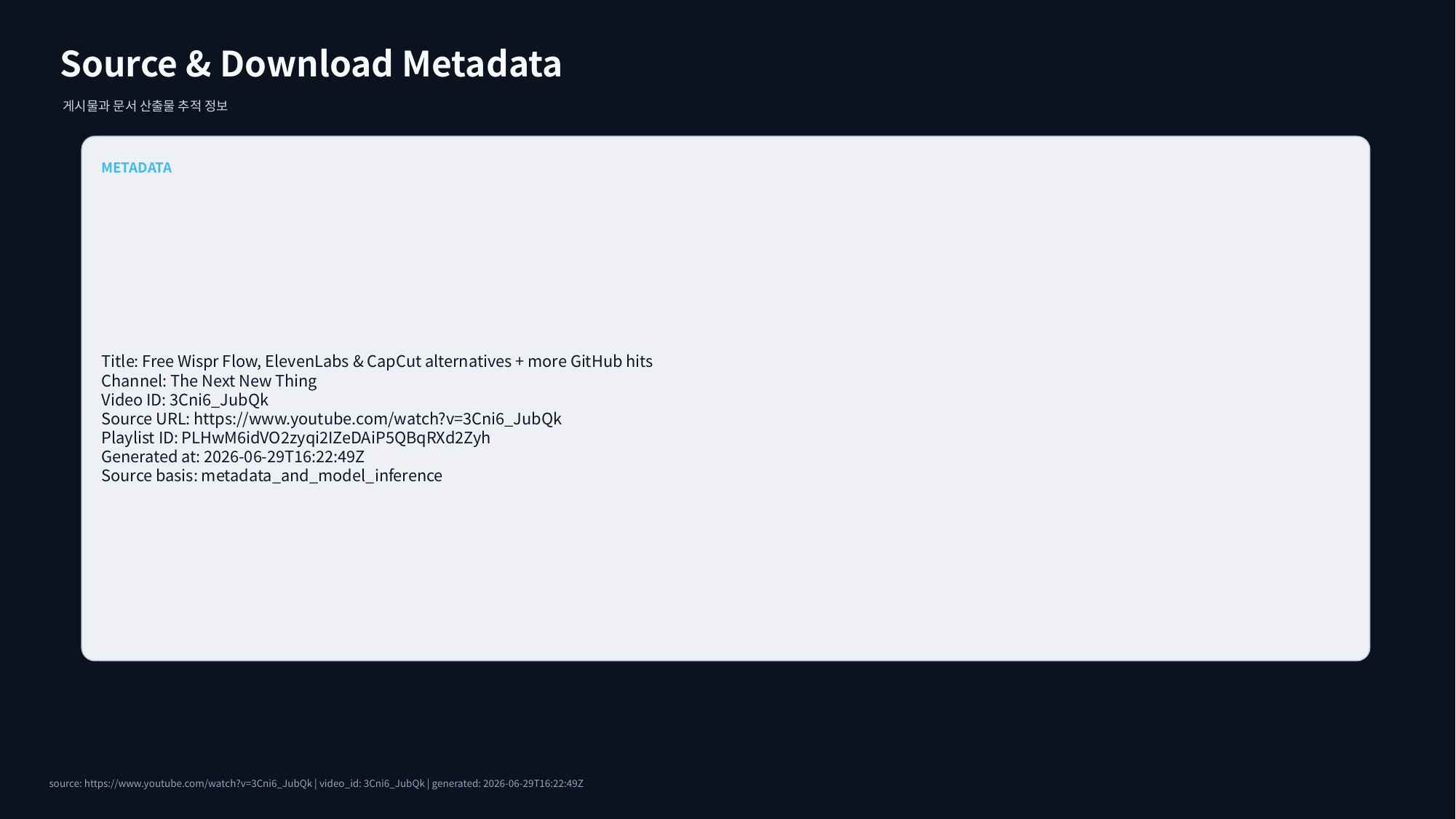

Source & Download Metadata
게시물과 문서 산출물 추적 정보

METADATA
Title: Free Wispr Flow, ElevenLabs & CapCut alternatives + more GitHub hits
Channel: The Next New Thing
Video ID: 3Cni6_JubQk
Source URL: https://www.youtube.com/watch?v=3Cni6_JubQk
Playlist ID: PLHwM6idVO2zyqi2IZeDAiP5QBqRXd2Zyh
Generated at: 2026-06-29T16:22:49Z
Source basis: metadata_and_model_inference
source: https://www.youtube.com/watch?v=3Cni6_JubQk | video_id: 3Cni6_JubQk | generated: 2026-06-29T16:22:49Z